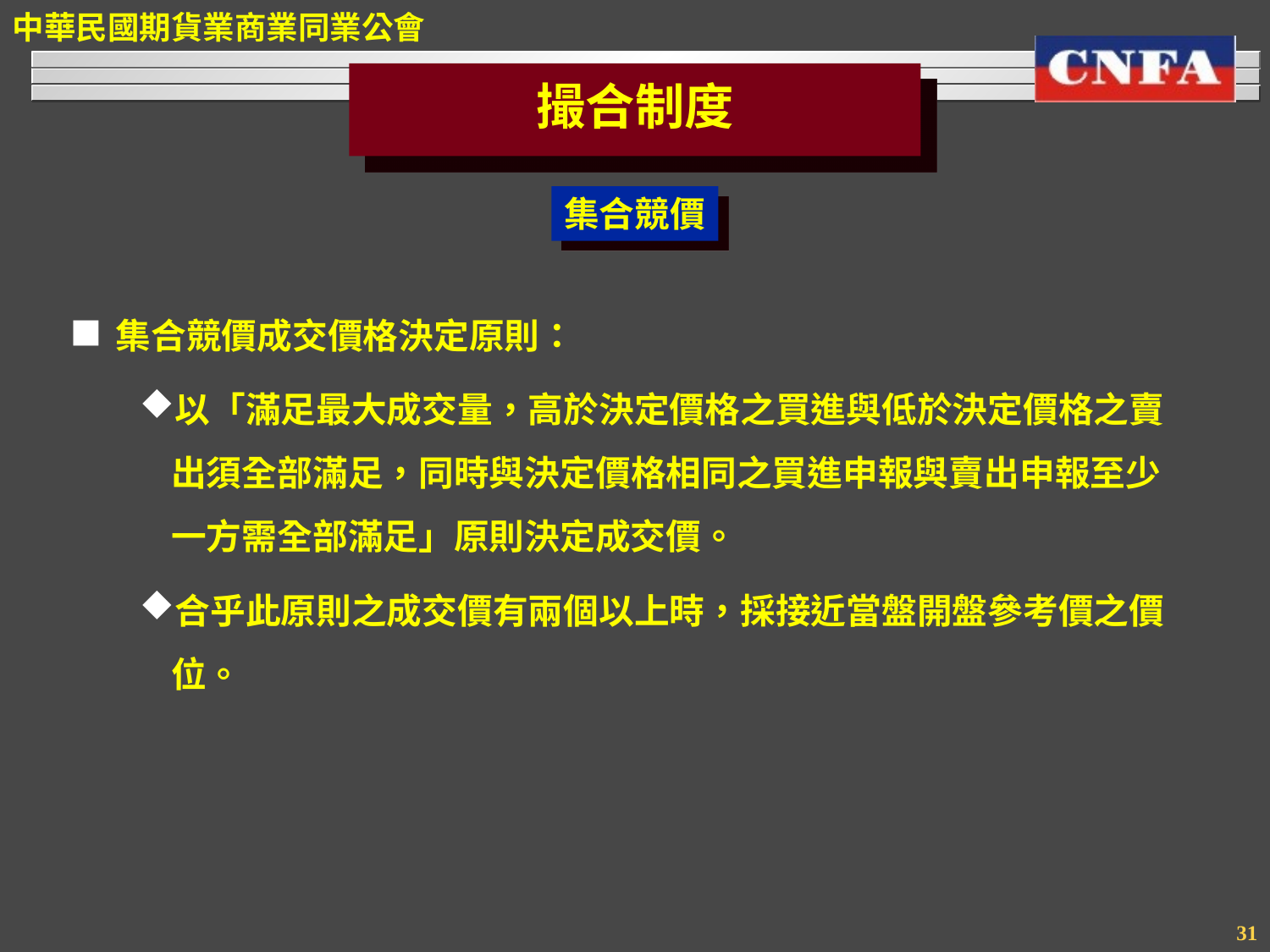

撮合制度
集合競價
集合競價成交價格決定原則：
以「滿足最大成交量，高於決定價格之買進與低於決定價格之賣出須全部滿足，同時與決定價格相同之買進申報與賣出申報至少一方需全部滿足」原則決定成交價。
合乎此原則之成交價有兩個以上時，採接近當盤開盤參考價之價位。